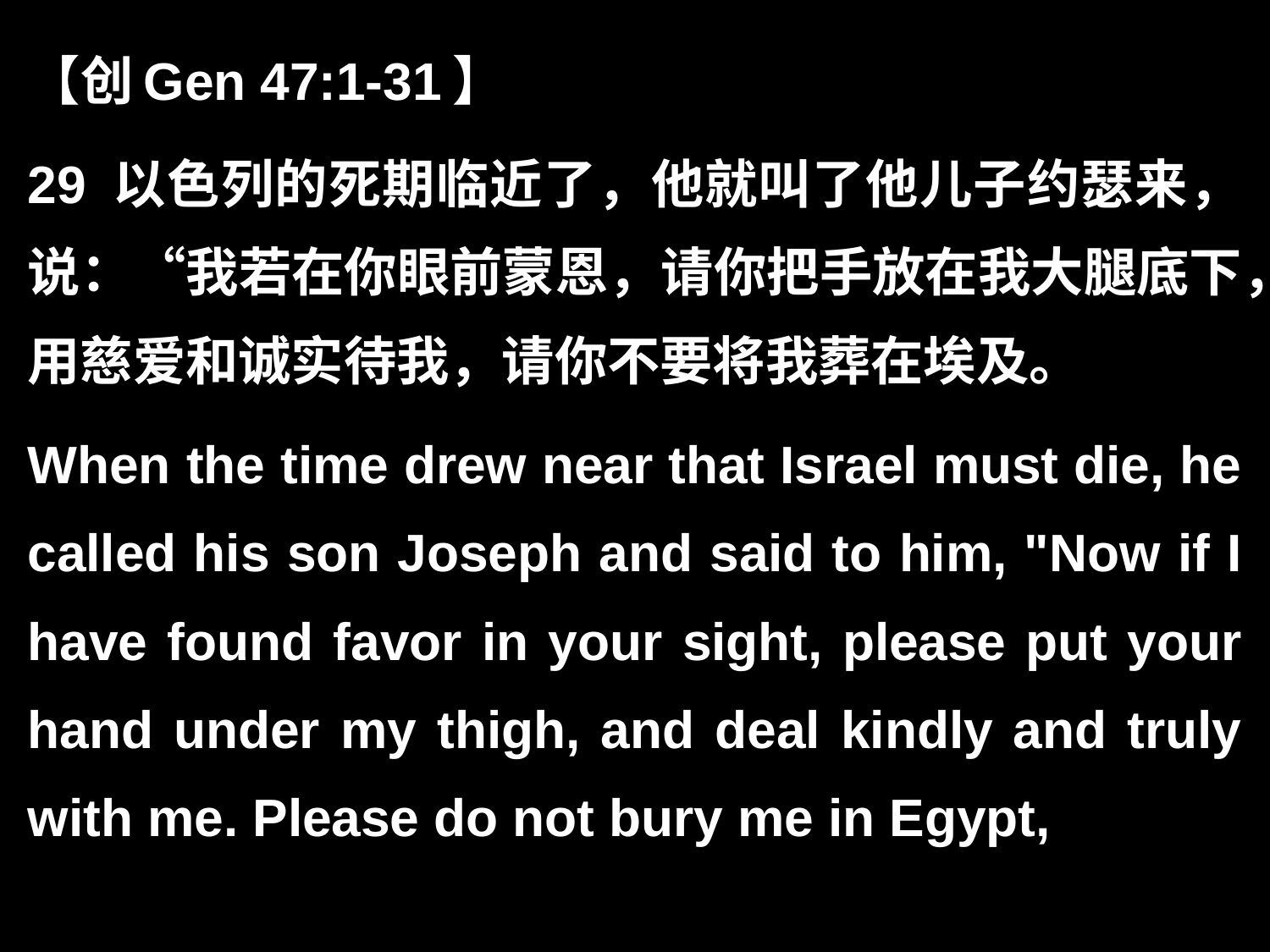

【创Gen 47:1-31】
29 以色列的死期临近了，他就叫了他儿子约瑟来，说：“我若在你眼前蒙恩，请你把手放在我大腿底下，用慈爱和诚实待我，请你不要将我葬在埃及。
When the time drew near that Israel must die, he called his son Joseph and said to him, "Now if I have found favor in your sight, please put your hand under my thigh, and deal kindly and truly with me. Please do not bury me in Egypt,